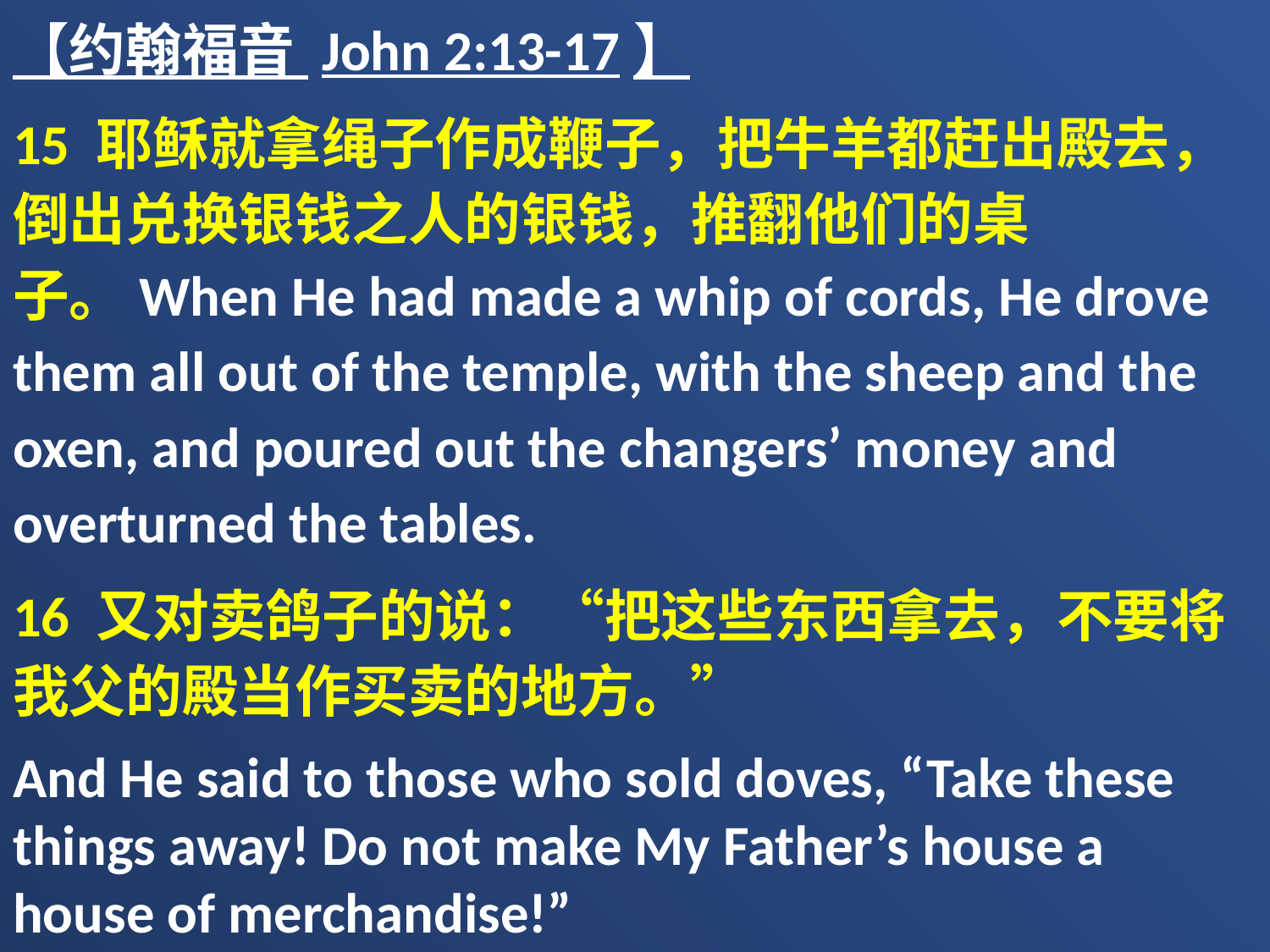

【约翰福音 John 2:13-17】
15 耶稣就拿绳子作成鞭子，把牛羊都赶出殿去，倒出兑换银钱之人的银钱，推翻他们的桌子。When He had made a whip of cords, He drove them all out of the temple, with the sheep and the oxen, and poured out the changers’ money and overturned the tables.
16 又对卖鸽子的说：“把这些东西拿去，不要将我父的殿当作买卖的地方。”
And He said to those who sold doves, “Take these things away! Do not make My Father’s house a house of merchandise!”